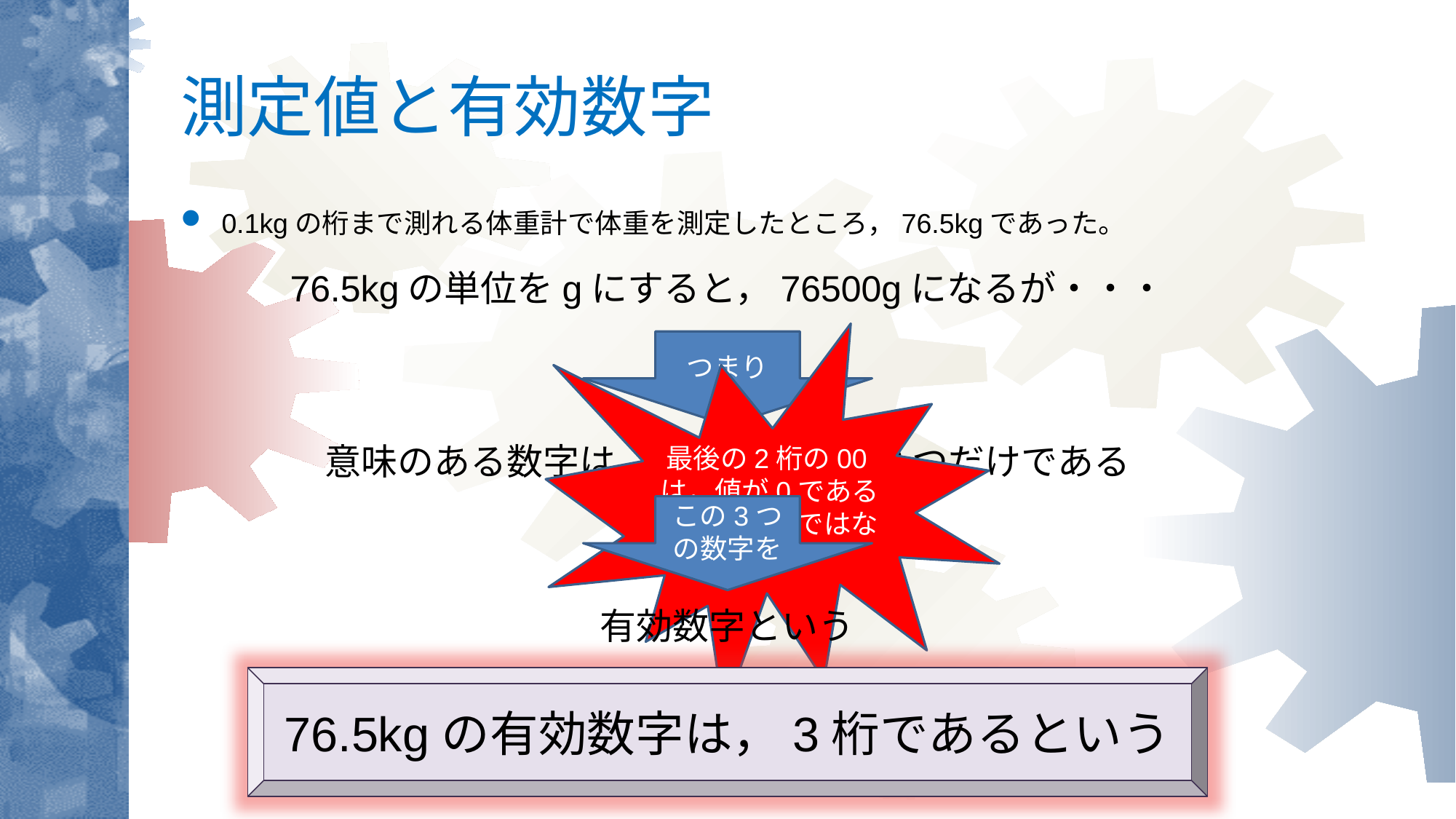

# 測定値と有効数字
0.1kgの桁まで測れる体重計で体重を測定したところ，76.5kgであった。

76.5kgの単位をgにすると，76500gになるが・・・
最後の2桁の00は，値が0であるということではない
つまり
意味のある数字は，7と6と5の3つだけである
この3つの数字を
有効数字という
76.5kgの有効数字は，3桁であるという